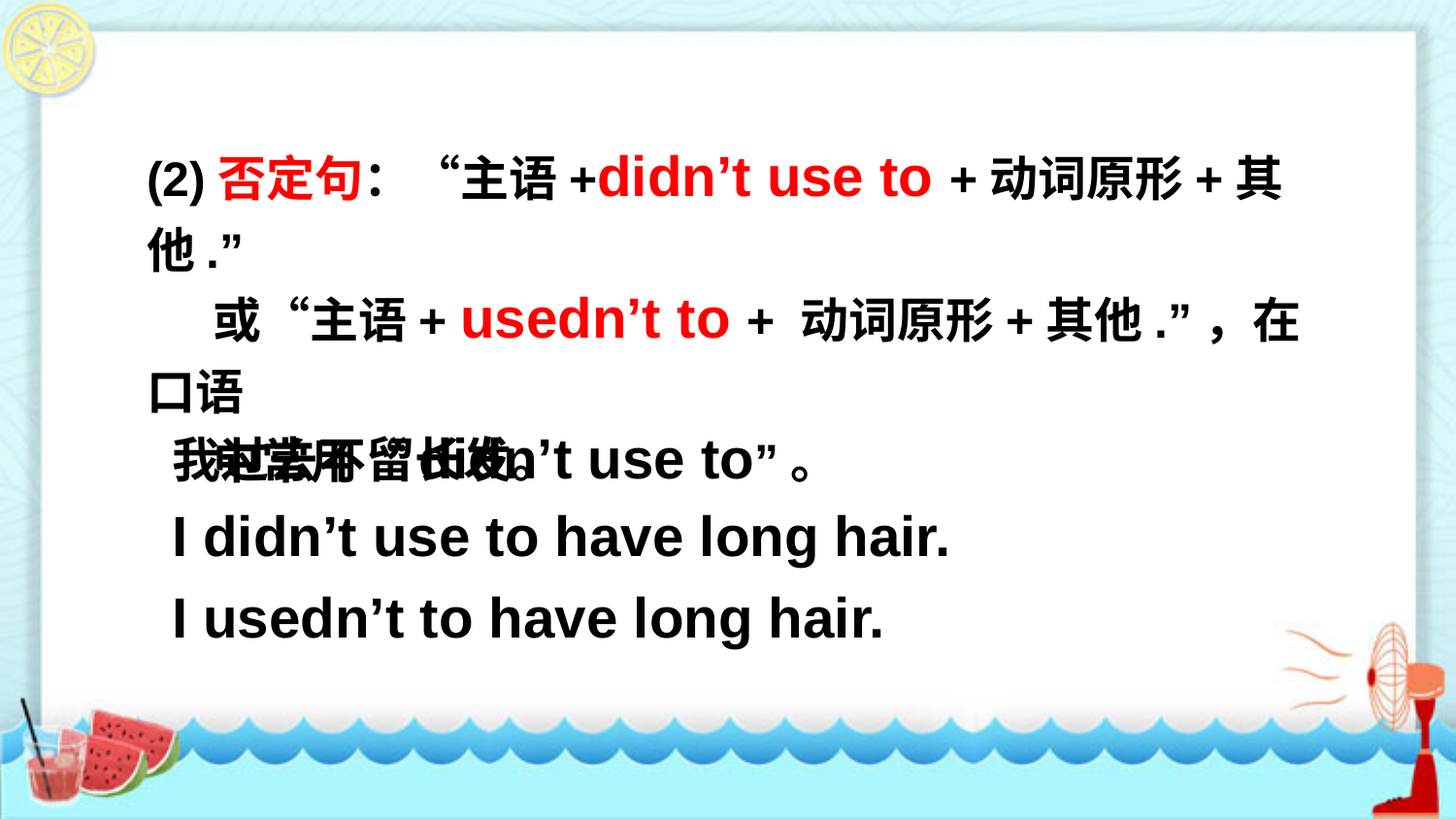

(2)否定句：“主语+didn’t use to +动词原形+其他.”
     或“主语+ usedn’t to + 动词原形+其他.”，在口语
     中常用“didn’t use to”。
我过去不留长发。
I didn’t use to have long hair.
I usedn’t to have long hair.